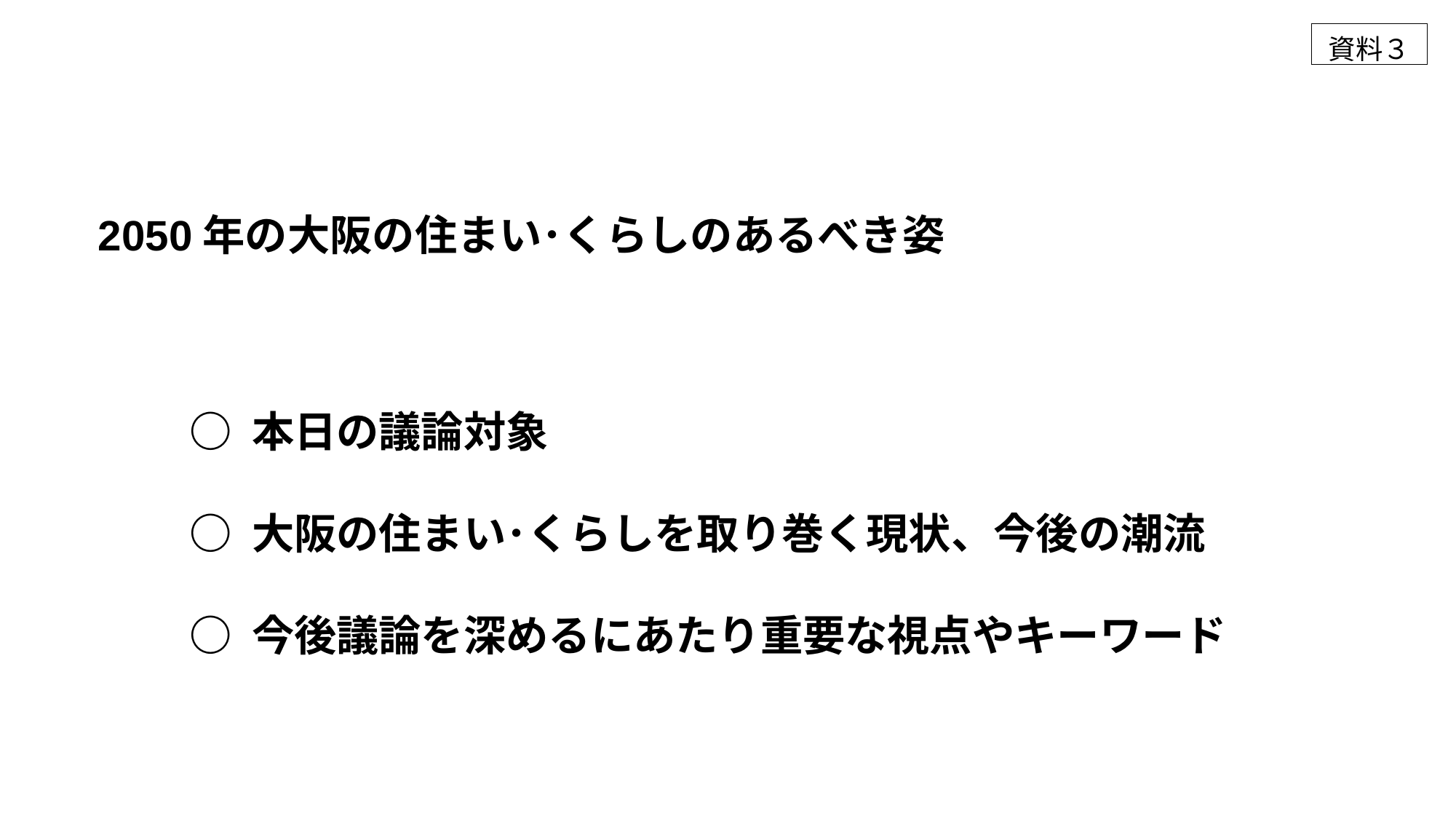

資料３

2050年の大阪の住まい･くらしのあるべき姿
○ 本日の議論対象

○ 大阪の住まい･くらしを取り巻く現状、今後の潮流

○ 今後議論を深めるにあたり重要な視点やキーワード